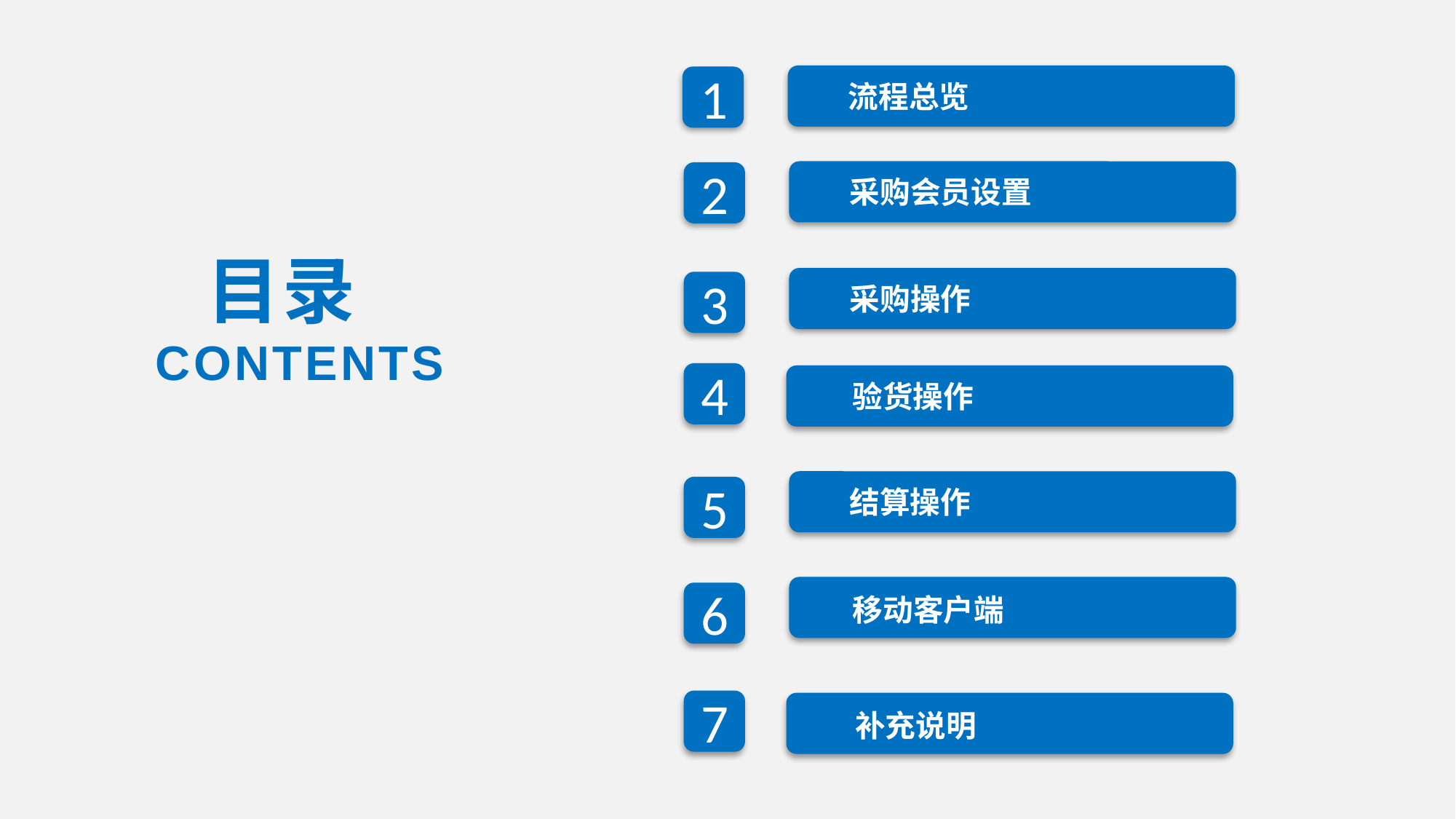

流程总览
1

采购会员设置
2
目录
CONTENTS
采购前设置

采购操作
3
4

验货操作

结算操作
5

6
移动客户端
7

补充说明